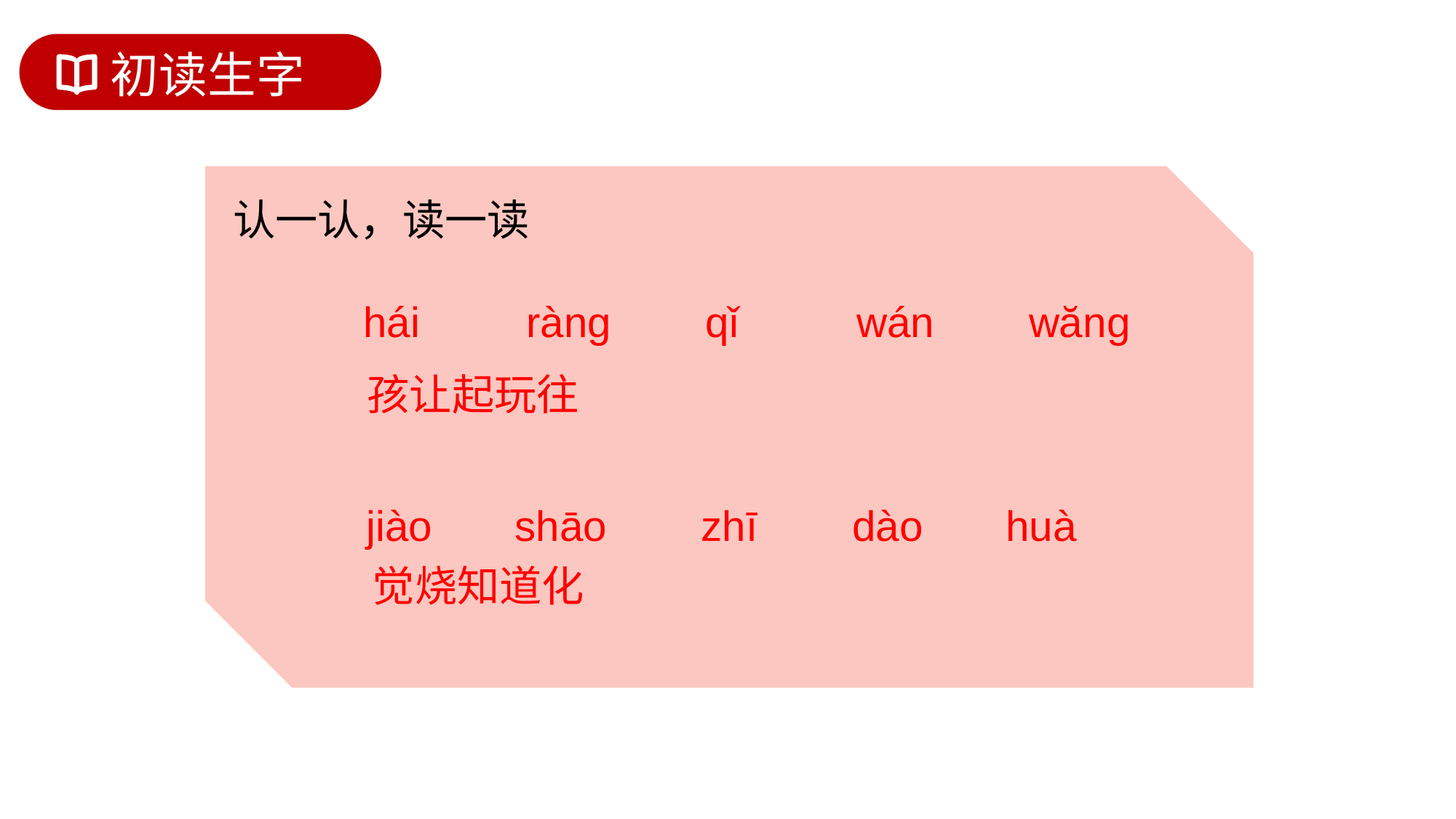

初读生字

认一认，读一读
hái         ràng        qǐ          wán        wăng
孩让起玩往
jiào       shāo        zhī        dào       huà
觉烧知道化